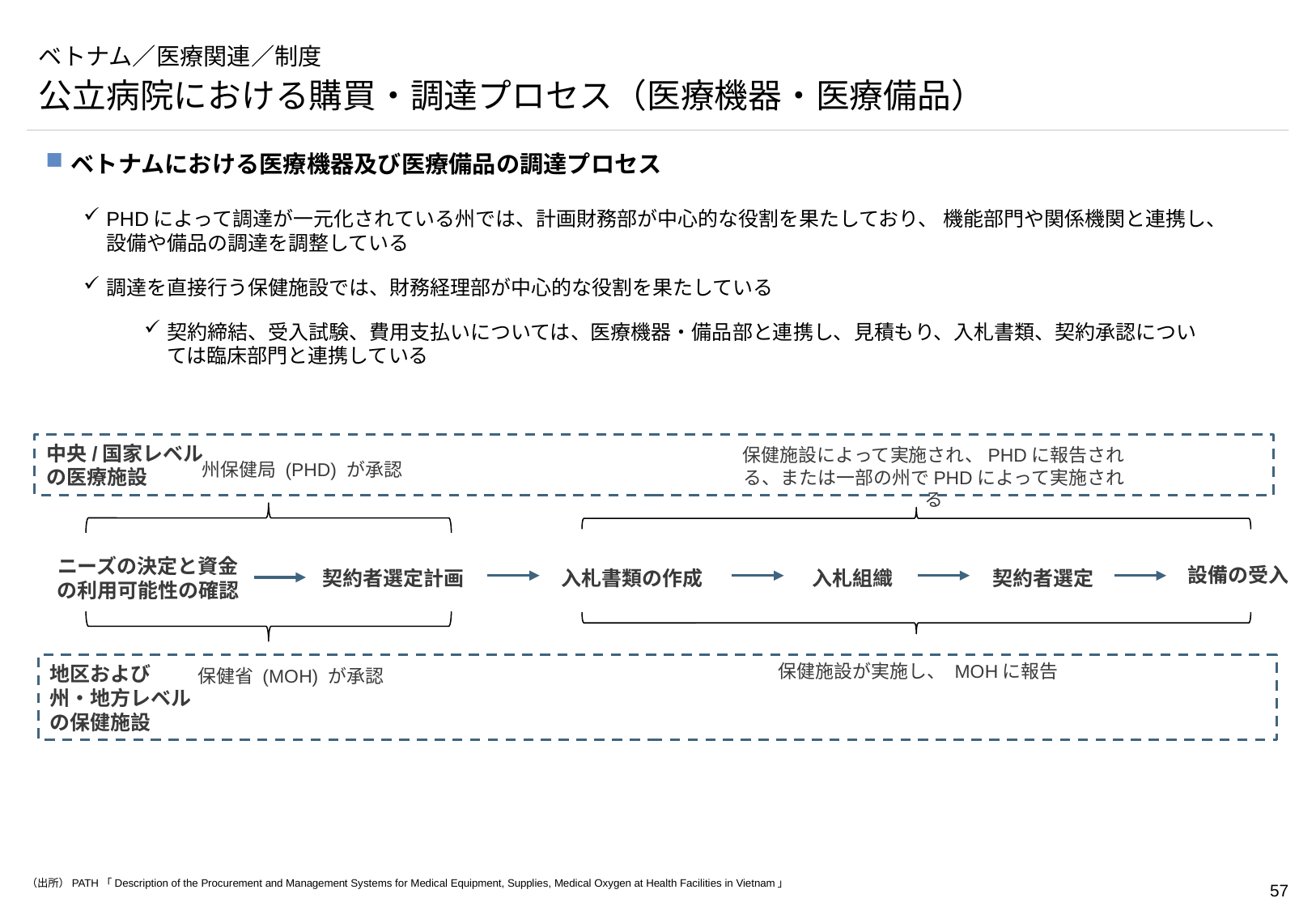

# ベトナム／医療関連／制度
公立病院における購買・調達プロセス（医療機器・医療備品）
ベトナムにおける医療機器及び医療備品の調達プロセス

PHDによって調達が一元化されている州では、計画財務部が中心的な役割を果たしており、 機能部門や関係機関と連携し、設備や備品の調達を調整している
調達を直接行う保健施設では、財務経理部が中心的な役割を果たしている
契約締結、受入試験、費用支払いについては、医療機器・備品部と連携し、見積もり、入札書類、契約承認については臨床部門と連携している

中央/国家レベル
の医療施設
保健施設によって実施され、PHDに報告される、または一部の州でPHDによって実施される

州保健局 (PHD) が承認
ニーズの決定と資金の利用可能性の確認
設備の受入
入札書類の作成
契約者選定計画
入札組織
契約者選定
保健施設が実施し、 MOHに報告
地区および
州・地方レベル
の保健施設
保健省 (MOH) が承認
（出所）PATH「Description of the Procurement and Management Systems for Medical Equipment, Supplies, Medical Oxygen at Health Facilities in Vietnam」